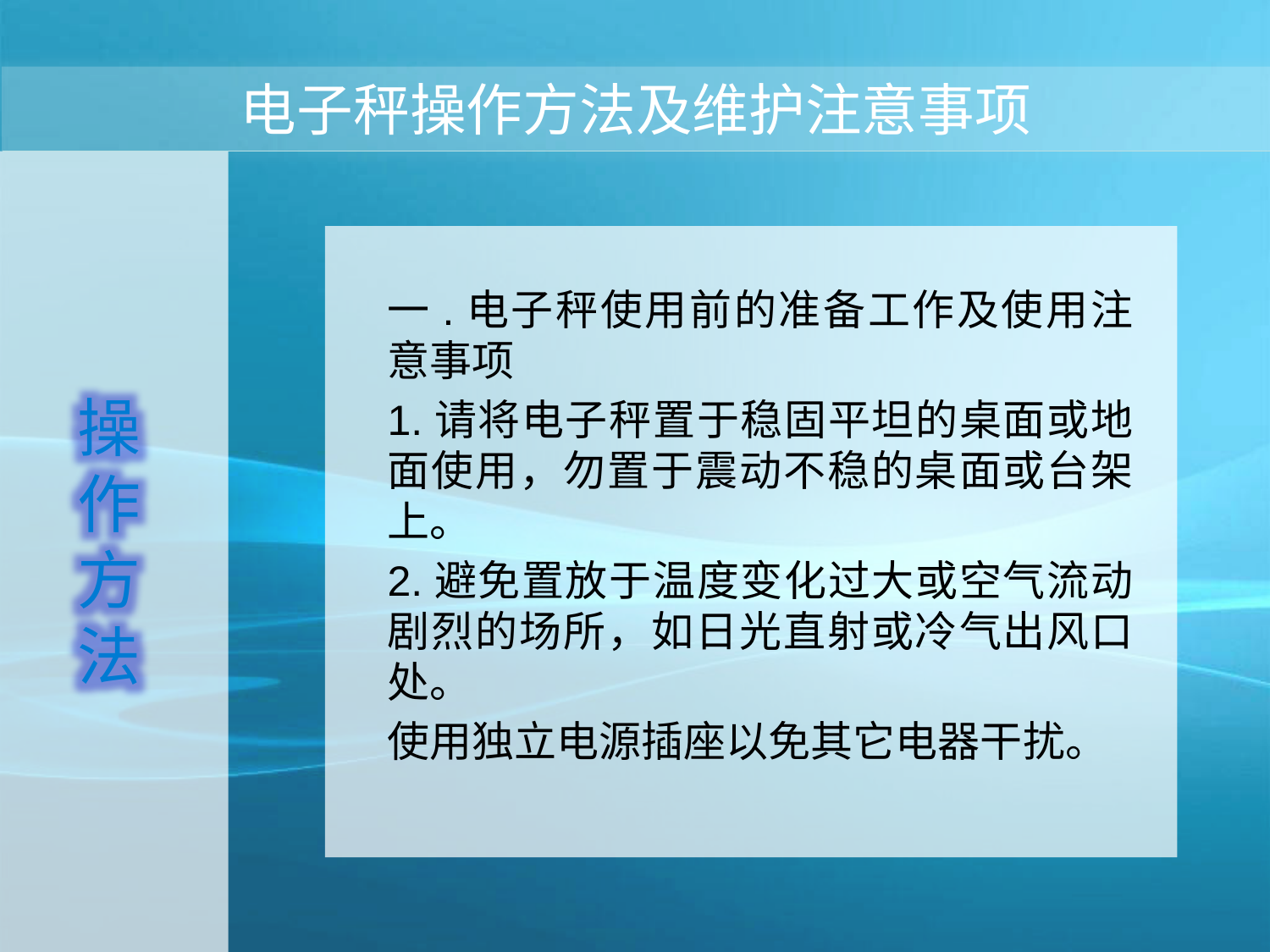

# 电子秤操作方法及维护注意事项

一.电子秤使用前的准备工作及使用注意事项
1.请将电子秤置于稳固平坦的桌面或地面使用，勿置于震动不稳的桌面或台架上。
2.避免置放于温度变化过大或空气流动剧烈的场所，如日光直射或冷气出风口处。
使用独立电源插座以免其它电器干扰。
操作方法